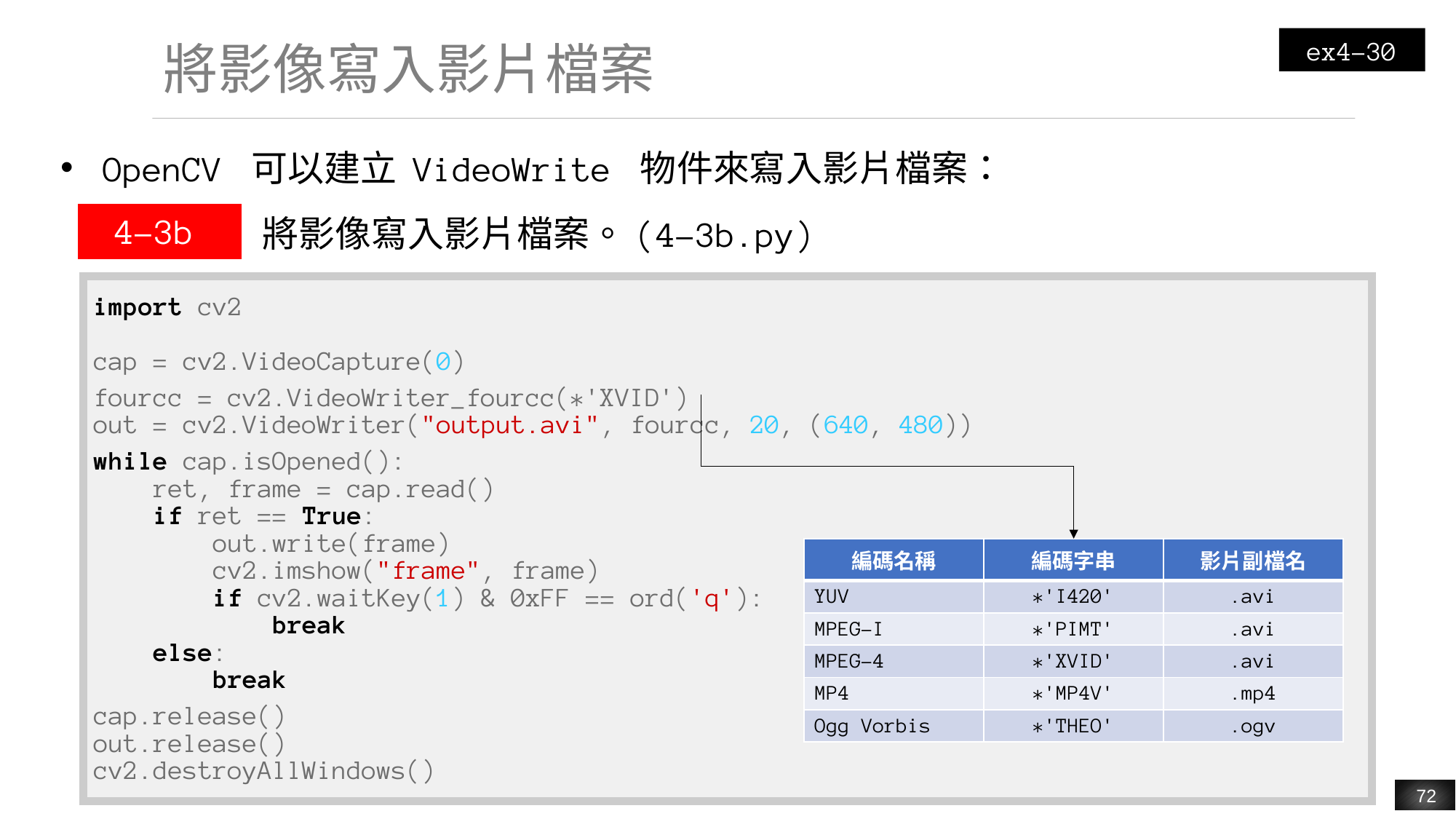

ex4-30
# 將影像寫入影片檔案
OpenCV 可以建立 VideoWrite 物件來寫入影片檔案：
| 4-3b | 將影像寫入影片檔案。(4-3b.py) |
| --- | --- |
| import cv2 cap = cv2.VideoCapture(0) fourcc = cv2.VideoWriter\_fourcc(\*'XVID') out = cv2.VideoWriter("output.avi", fourcc, 20, (640, 480)) while cap.isOpened(): ret, frame = cap.read() if ret == True: out.write(frame) cv2.imshow("frame", frame) if cv2.waitKey(1) & 0xFF == ord('q'): break else: break cap.release() out.release() cv2.destroyAllWindows() |
| --- |
| 編碼名稱 | 編碼字串 | 影片副檔名 |
| --- | --- | --- |
| YUV | \*'I420' | .avi |
| MPEG-I | \*'PIMT' | .avi |
| MPEG-4 | \*'XVID' | .avi |
| MP4 | \*'MP4V' | .mp4 |
| Ogg Vorbis | \*'THEO' | .ogv |